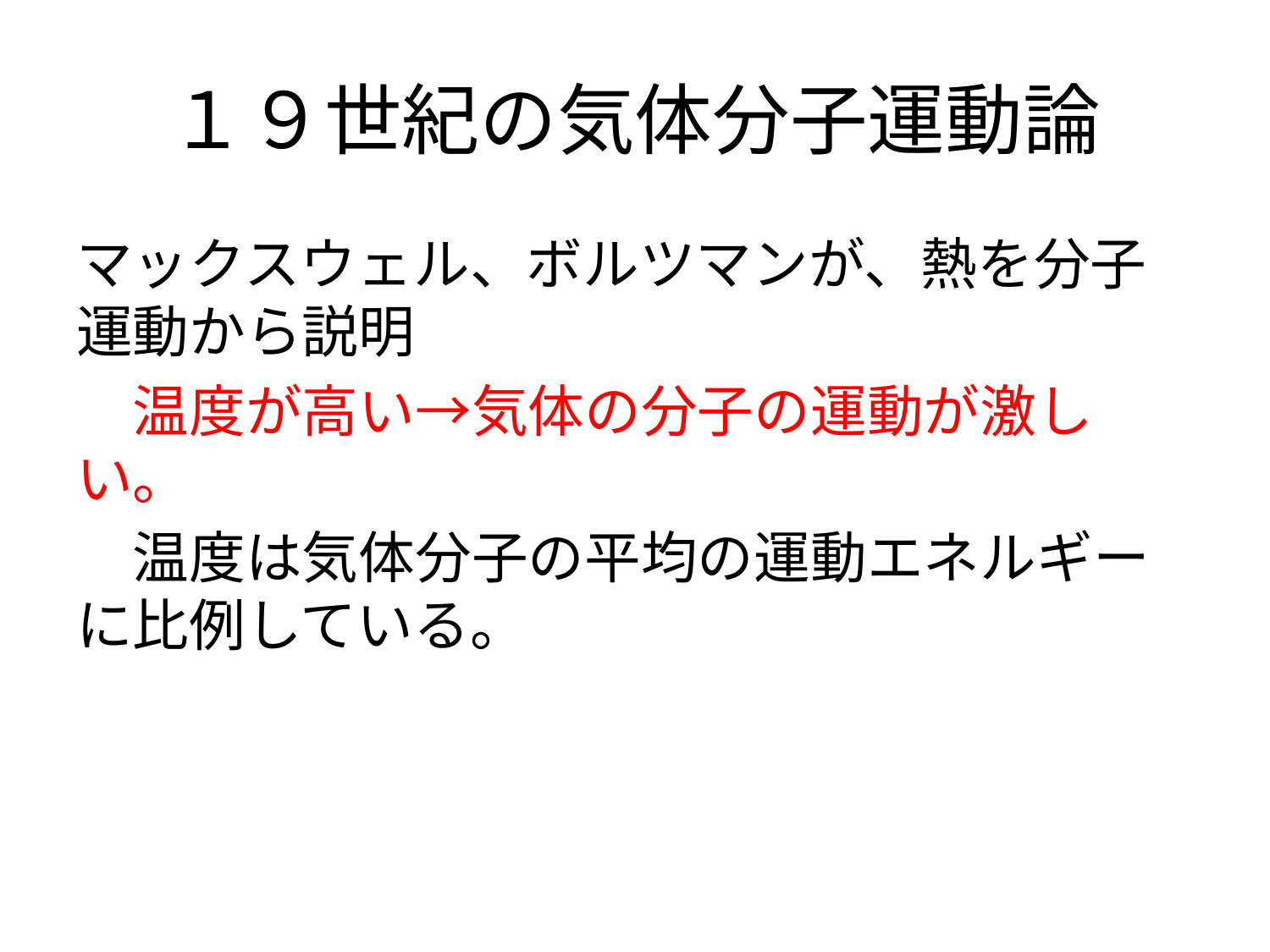

# １９世紀の気体分子運動論
マックスウェル、ボルツマンが、熱を分子運動から説明
　温度が高い→気体の分子の運動が激しい。
　温度は気体分子の平均の運動エネルギーに比例している。